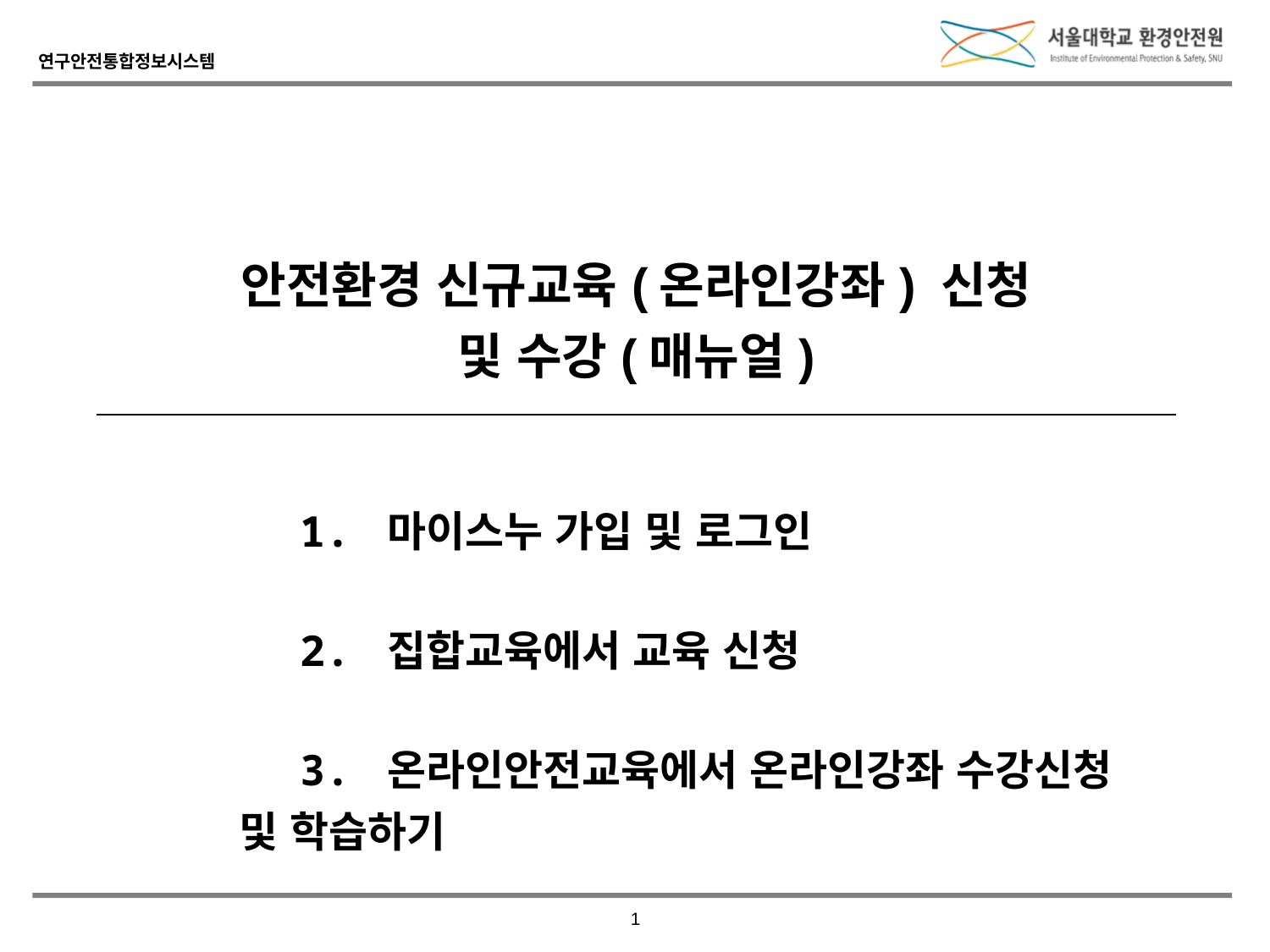

|  |
| --- |
|  |
|  |
|  |
| 안전환경 신규교육(온라인강좌) 신청 및 수강(매뉴얼) |
|  |
|  |
| 1. 마이스누 가입 및 로그인 2. 집합교육에서 교육 신청 3. 온라인안전교육에서 온라인강좌 수강신청 및 학습하기 |
|  |
|  |
|  |
|  |
|  |
|  |
|  |
|  |